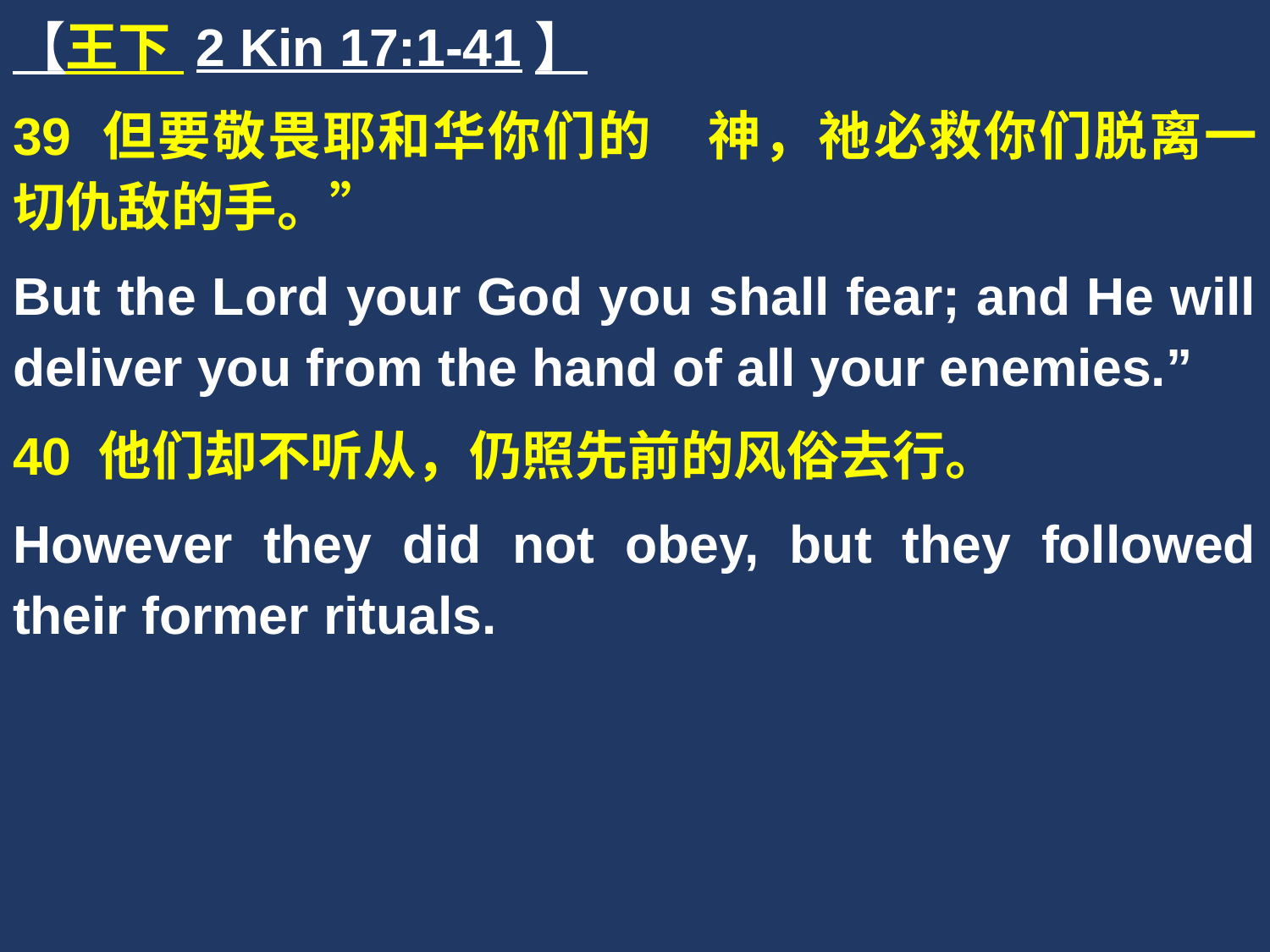

【王下 2 Kin 17:1-41】
39 但要敬畏耶和华你们的　神，祂必救你们脱离一切仇敌的手。”
But the Lord your God you shall fear; and He will deliver you from the hand of all your enemies.”
40 他们却不听从，仍照先前的风俗去行。
However they did not obey, but they followed their former rituals.